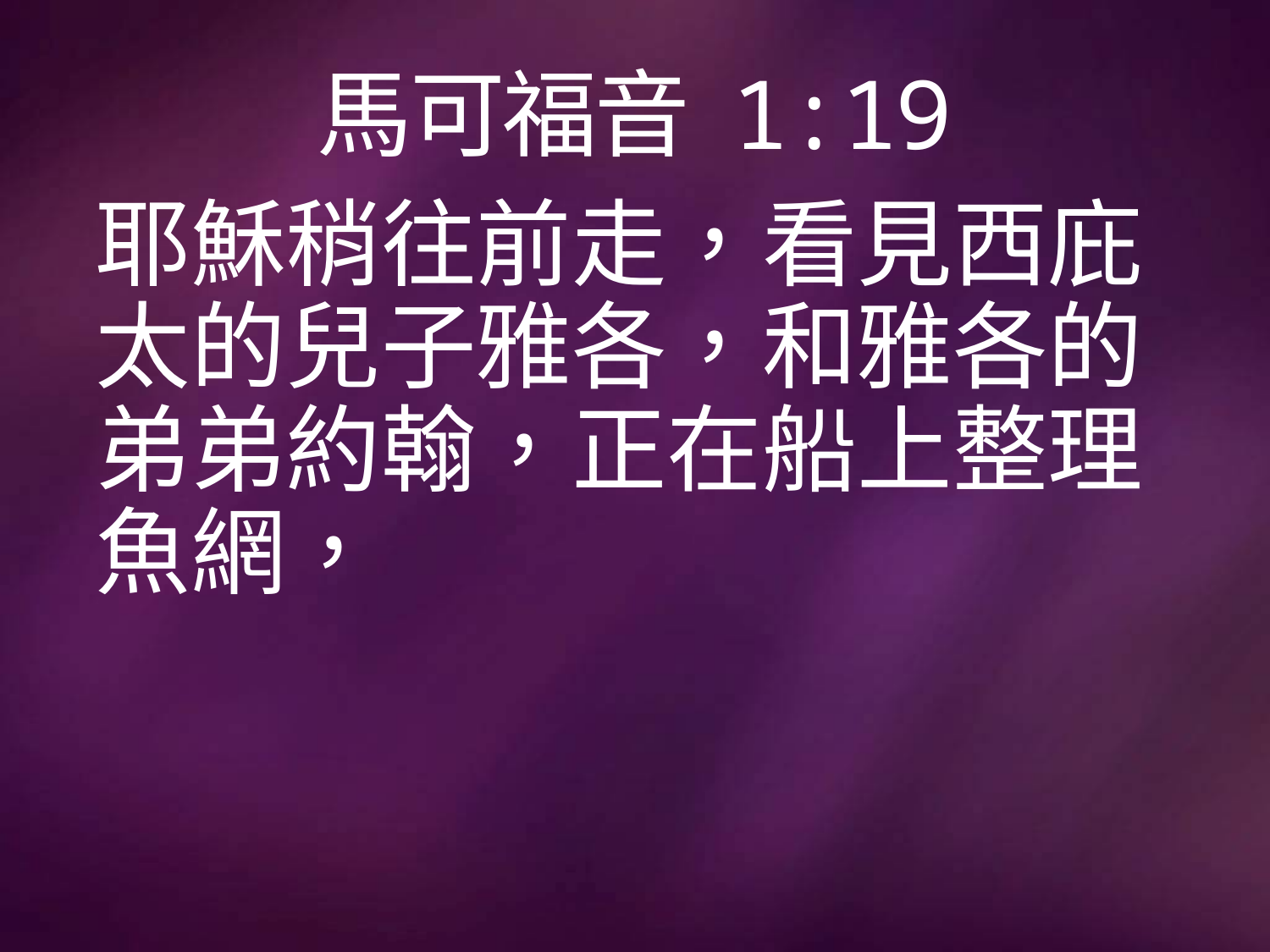

# 馬可福音 1:19
耶穌稍往前走，看見西庇太的兒子雅各，和雅各的弟弟約翰，正在船上整理魚網，